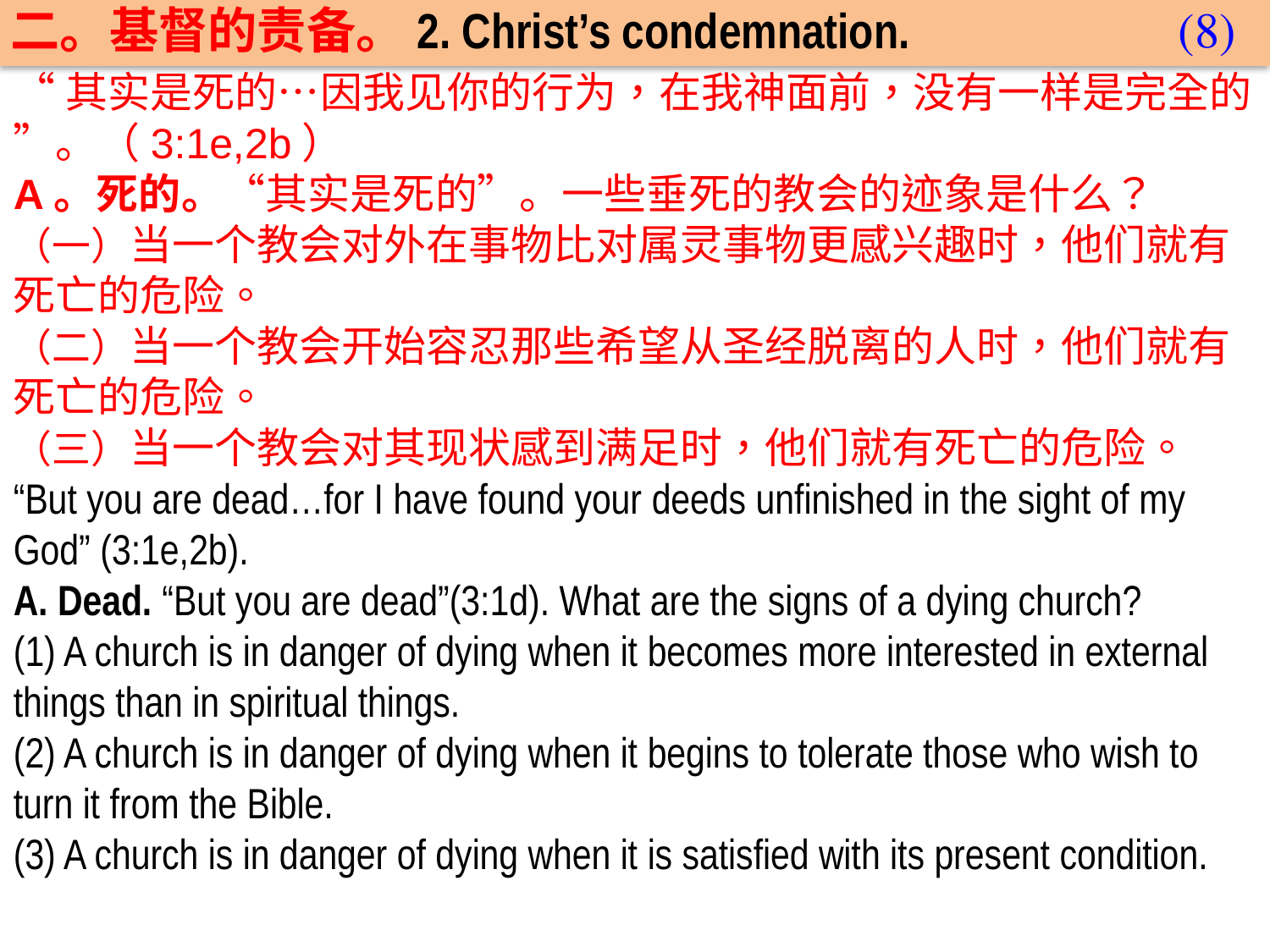

(8)
二。基督的责备。2. Christ’s condemnation.

“其实是死的…因我见你的行为，在我神面前，没有一样是完全的”。（3:1e,2b）
A。死的。“其实是死的”。一些垂死的教会的迹象是什么？
（一）当一个教会对外在事物比对属灵事物更感兴趣时，他们就有死亡的危险。
（二）当一个教会开始容忍那些希望从圣经脱离的人时，他们就有死亡的危险。
（三）当一个教会对其现状感到满足时，他们就有死亡的危险。
“But you are dead…for I have found your deeds unfinished in the sight of my God” (3:1e,2b).
A. Dead. “But you are dead”(3:1d). What are the signs of a dying church?
(1) A church is in danger of dying when it becomes more interested in external things than in spiritual things.
(2) A church is in danger of dying when it begins to tolerate those who wish to turn it from the Bible.
(3) A church is in danger of dying when it is satisfied with its present condition.